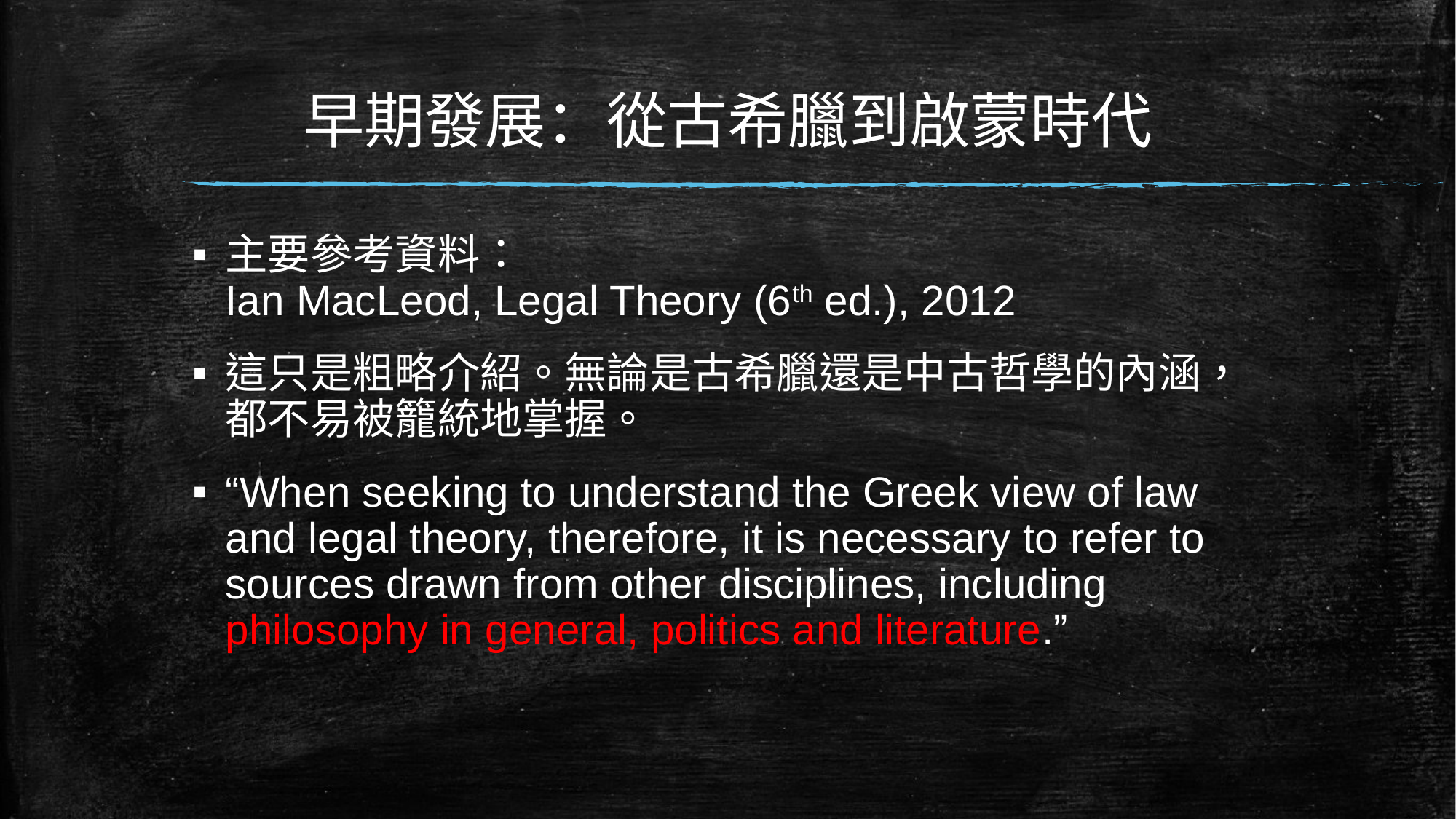

# 早期發展：從古希臘到啟蒙時代
主要參考資料：
Ian MacLeod, Legal Theory (6th ed.), 2012
這只是粗略介紹。無論是古希臘還是中古哲學的內涵，都不易被籠統地掌握。
“When seeking to understand the Greek view of law and legal theory, therefore, it is necessary to refer to sources drawn from other disciplines, including philosophy in general, politics and literature.”